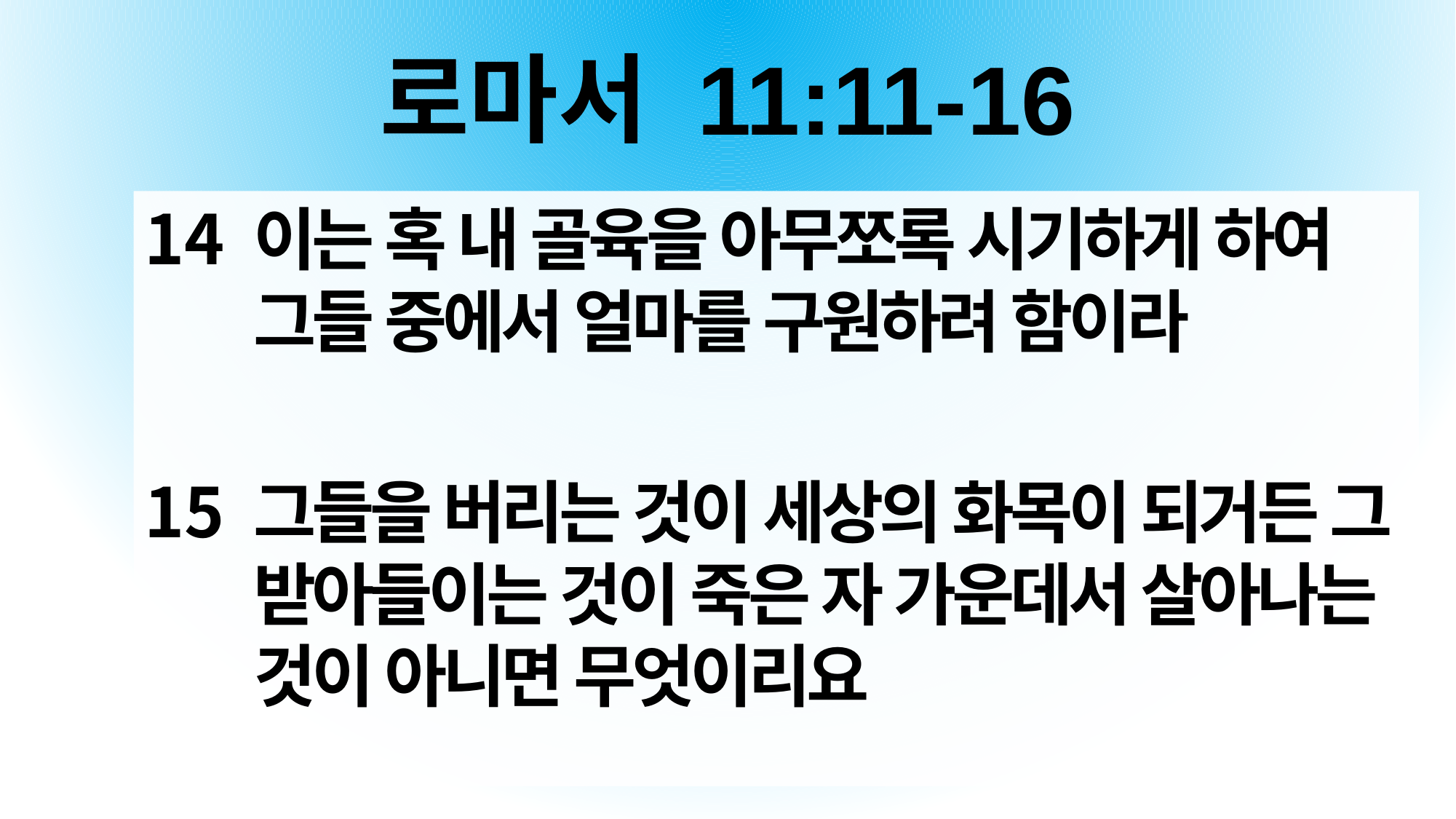

# 로마서 11:11-16
이는 혹 내 골육을 아무쪼록 시기하게 하여 그들 중에서 얼마를 구원하려 함이라

그들을 버리는 것이 세상의 화목이 되거든 그 받아들이는 것이 죽은 자 가운데서 살아나는 것이 아니면 무엇이리요